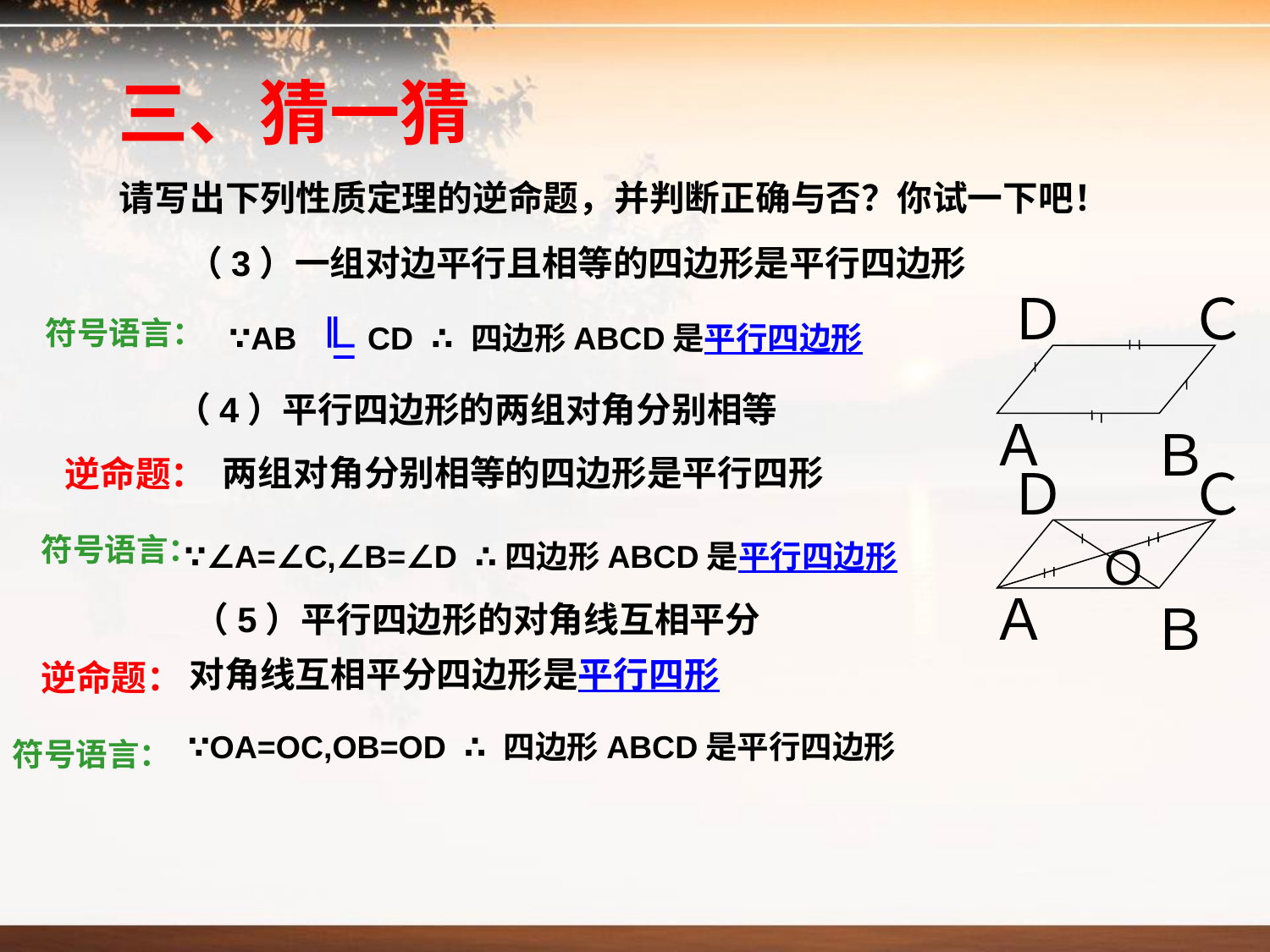

# 三、猜一猜
请写出下列性质定理的逆命题，并判断正确与否？你试一下吧！
（3）一组对边平行且相等的四边形是平行四边形
Ｄ
Ｃ

Ａ
Ｂ

Ｄ
Ｃ

Ａ
Ｂ

O

﹦
∥
∵AB        CD  ∴四边形ABCD是平行四边形
符号语言：
（4）平行四边形的两组对角分别相等
两组对角分别相等的四边形是平行四形
逆命题：
符号语言：
∵∠A=∠C,∠B=∠D  ∴四边形ABCD是平行四边形
（5）平行四边形的对角线互相平分
对角线互相平分四边形是平行四形
逆命题：
∵OA=OC,OB=OD  ∴四边形ABCD是平行四边形
符号语言：